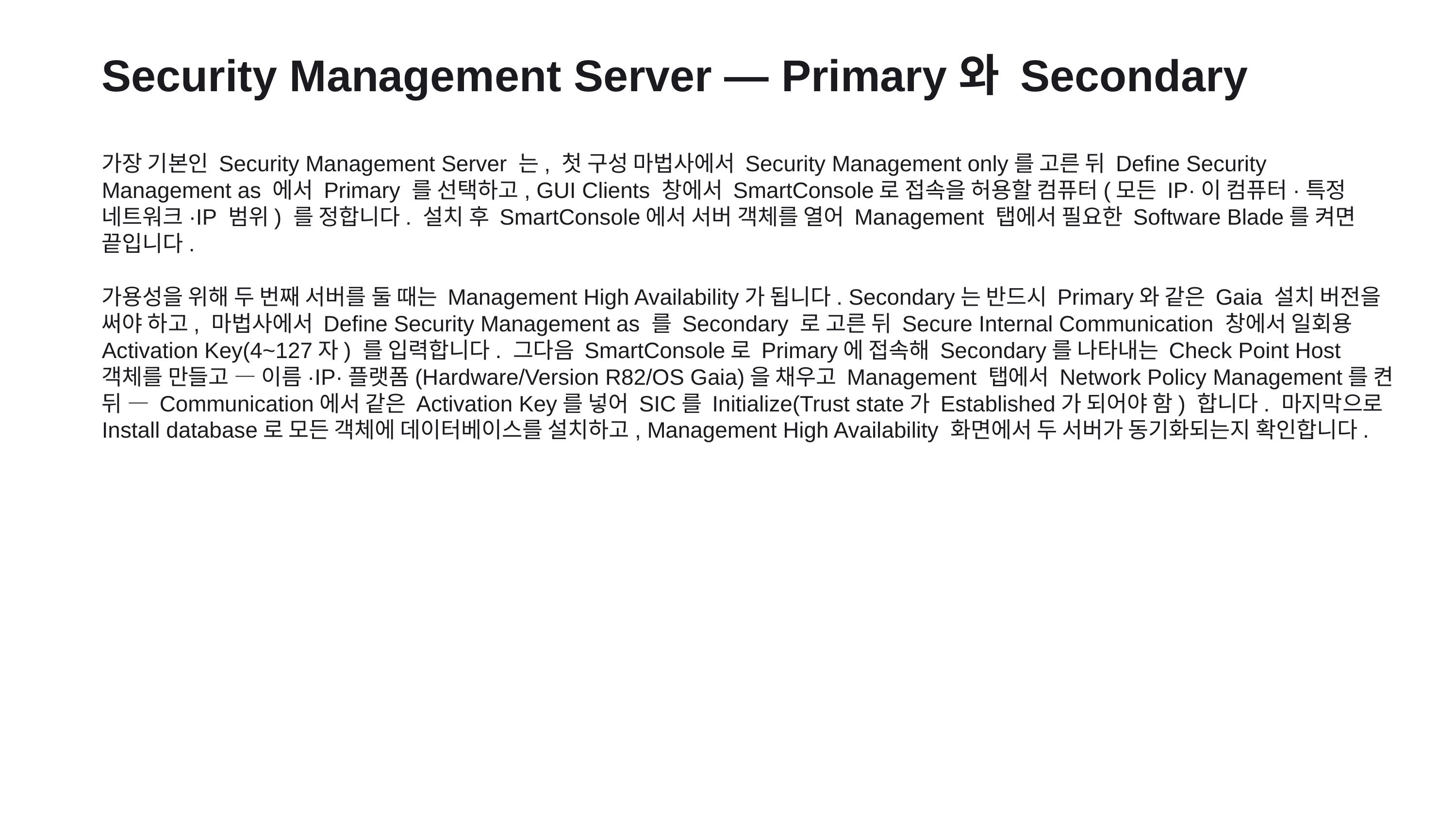

Security Management Server — Primary와 Secondary
가장 기본인 Security Management Server 는, 첫 구성 마법사에서 Security Management only를 고른 뒤 Define Security Management as 에서 Primary 를 선택하고, GUI Clients 창에서 SmartConsole로 접속을 허용할 컴퓨터(모든 IP·이 컴퓨터·특정 네트워크·IP 범위) 를 정합니다. 설치 후 SmartConsole에서 서버 객체를 열어 Management 탭에서 필요한 Software Blade를 켜면 끝입니다.

가용성을 위해 두 번째 서버를 둘 때는 Management High Availability가 됩니다. Secondary는 반드시 Primary와 같은 Gaia 설치 버전을 써야 하고, 마법사에서 Define Security Management as 를 Secondary 로 고른 뒤 Secure Internal Communication 창에서 일회용 Activation Key(4~127자) 를 입력합니다. 그다음 SmartConsole로 Primary에 접속해 Secondary를 나타내는 Check Point Host 객체를 만들고 — 이름·IP·플랫폼(Hardware/Version R82/OS Gaia)을 채우고 Management 탭에서 Network Policy Management를 켠 뒤 — Communication에서 같은 Activation Key를 넣어 SIC를 Initialize(Trust state가 Established가 되어야 함) 합니다. 마지막으로 Install database로 모든 객체에 데이터베이스를 설치하고, Management High Availability 화면에서 두 서버가 동기화되는지 확인합니다.